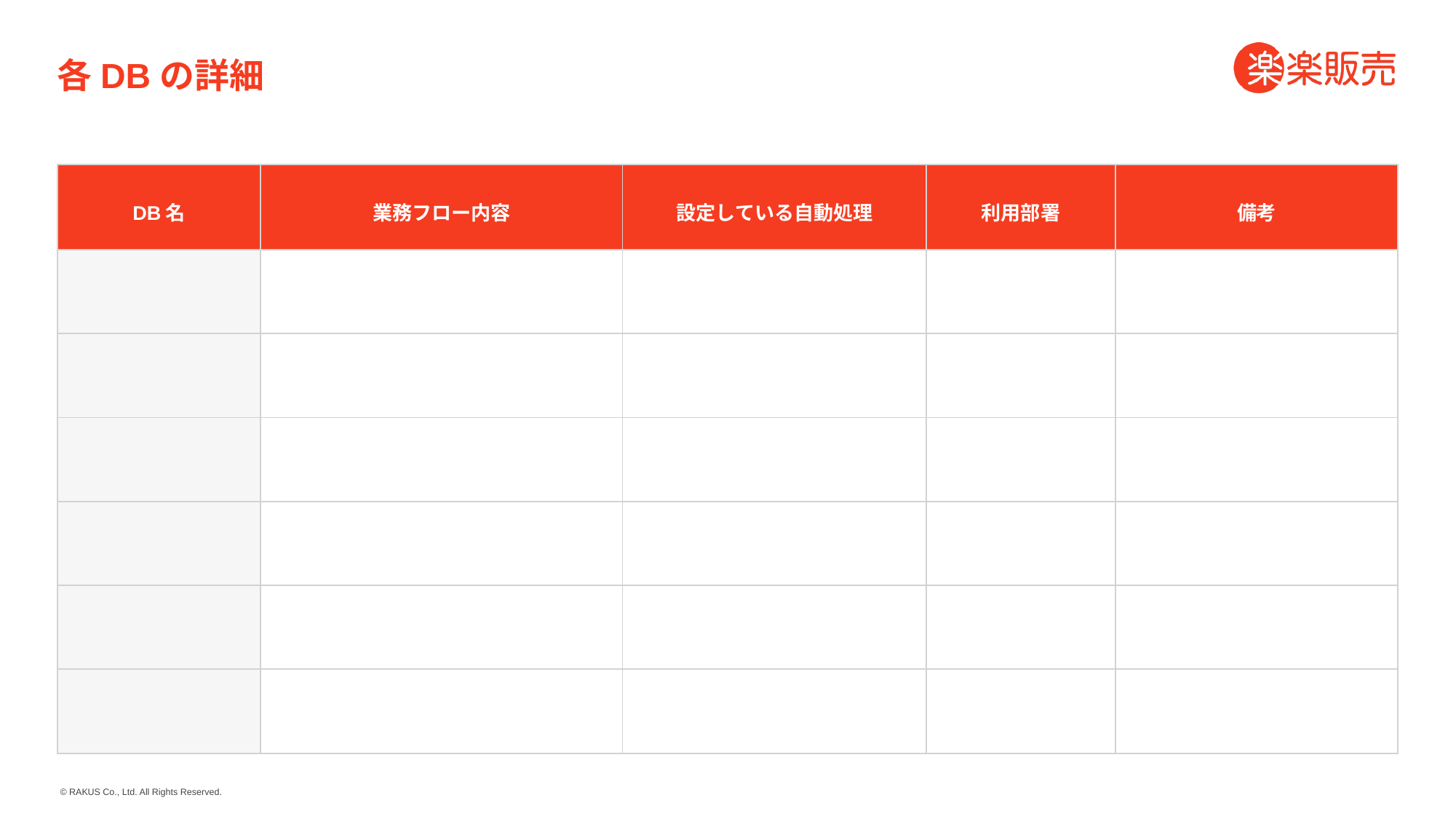

# 各DBの詳細
| DB名 | 業務フロー内容 | 設定している自動処理 | 利用部署 | 備考 |
| --- | --- | --- | --- | --- |
|  |  |  |  |  |
|  |  |  |  |  |
|  |  |  |  |  |
|  |  |  |  |  |
|  |  |  |  |  |
|  |  |  |  |  |